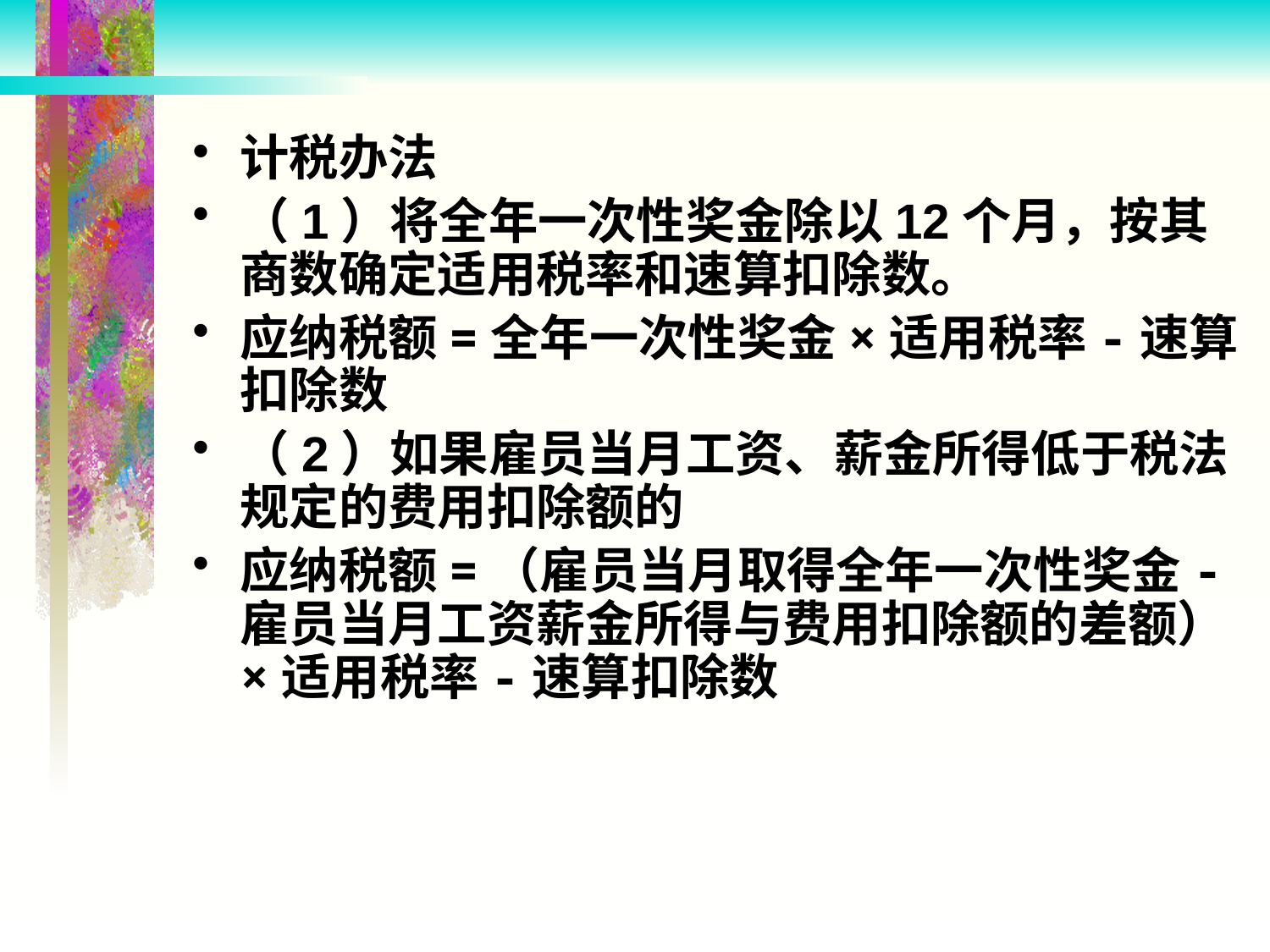

计税办法
（1）将全年一次性奖金除以12个月，按其商数确定适用税率和速算扣除数。
应纳税额=全年一次性奖金×适用税率-速算扣除数
（2）如果雇员当月工资、薪金所得低于税法规定的费用扣除额的
应纳税额=（雇员当月取得全年一次性奖金-雇员当月工资薪金所得与费用扣除额的差额）×适用税率-速算扣除数